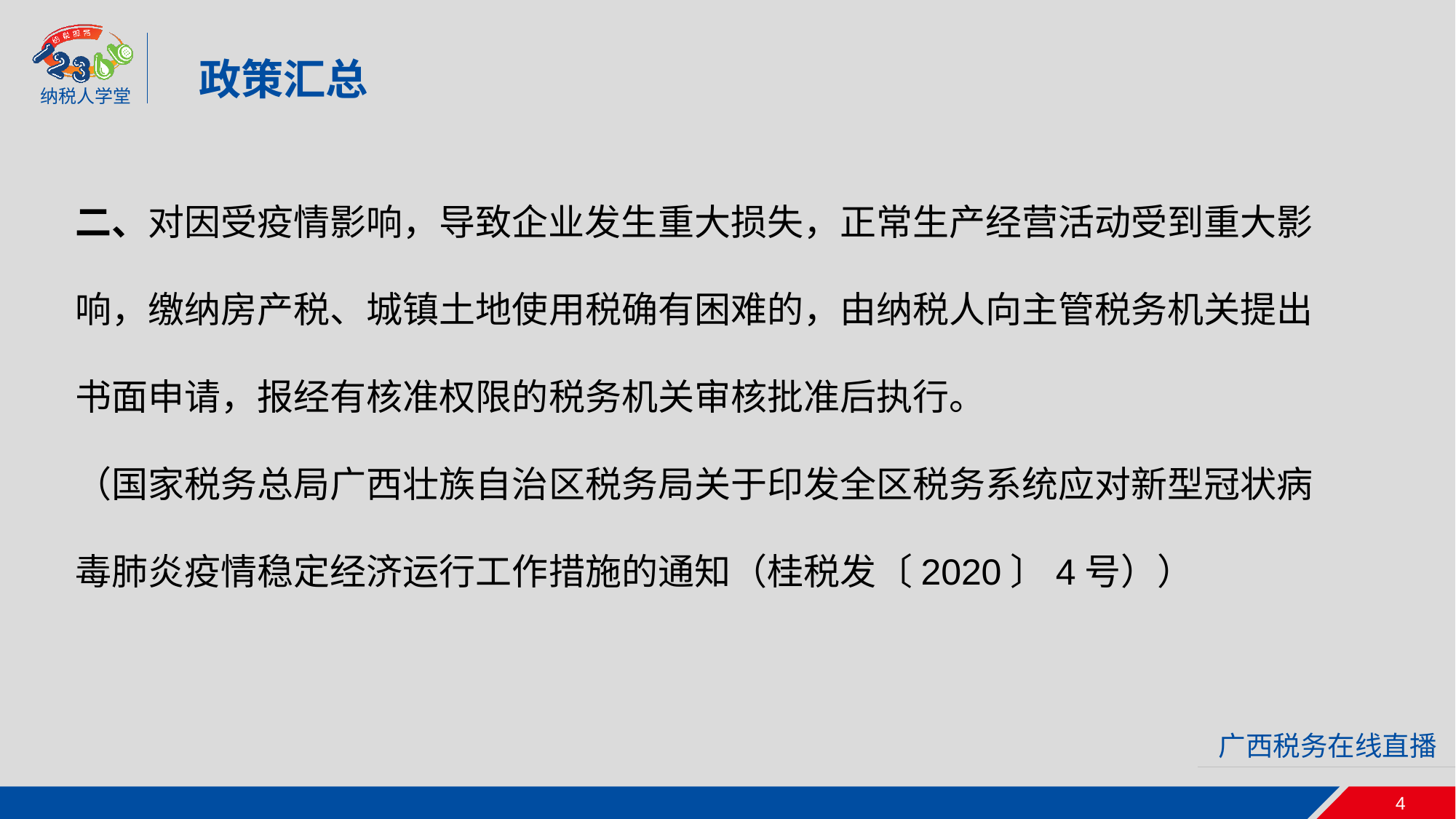

政策汇总
二、对因受疫情影响，导致企业发生重大损失，正常生产经营活动受到重大影响，缴纳房产税、城镇土地使用税确有困难的，由纳税人向主管税务机关提出书面申请，报经有核准权限的税务机关审核批准后执行。
（国家税务总局广西壮族自治区税务局关于印发全区税务系统应对新型冠状病毒肺炎疫情稳定经济运行工作措施的通知（桂税发〔2020〕4号））